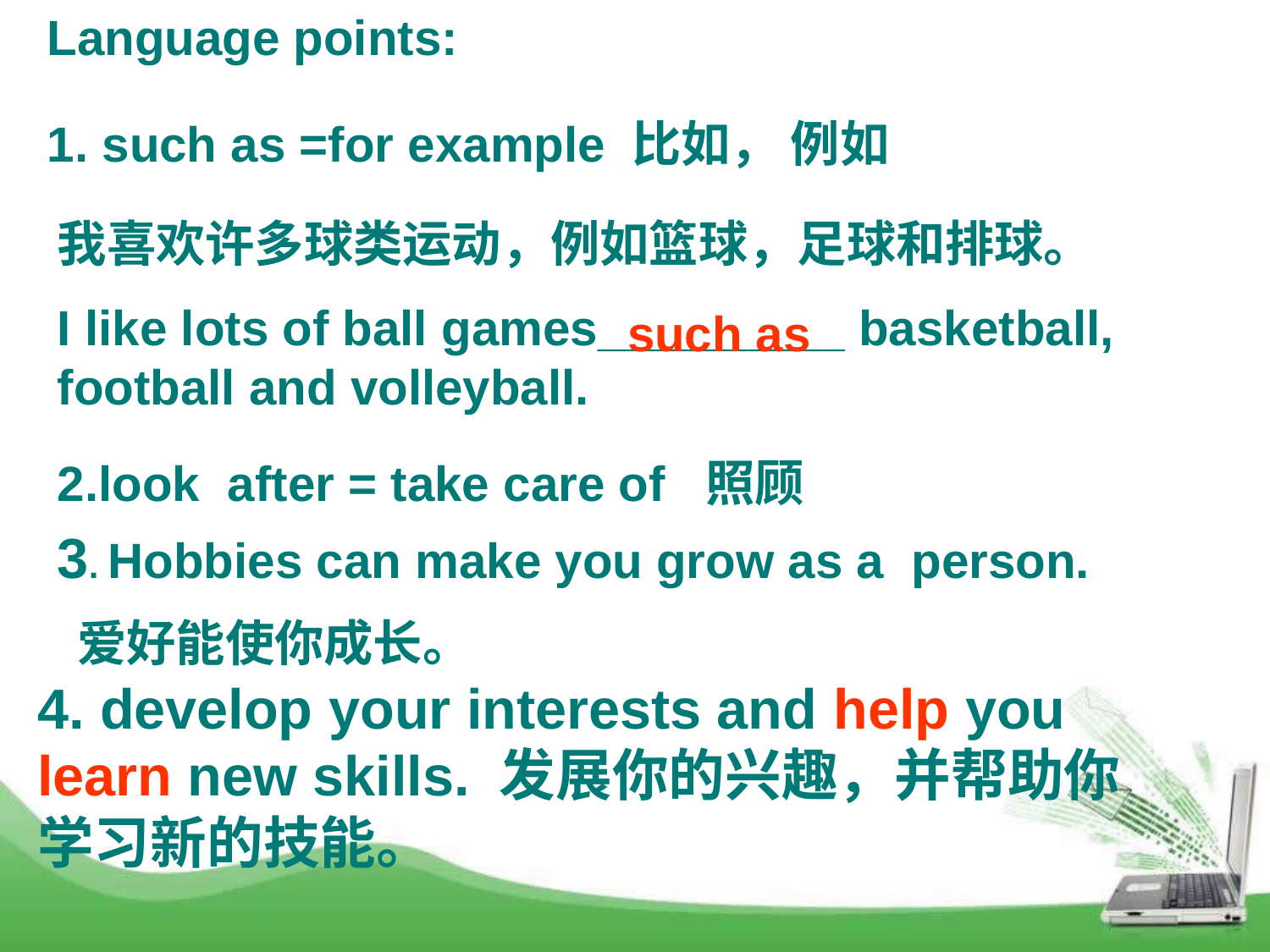

Language points:
1. such as =for example 比如， 例如
我喜欢许多球类运动，例如篮球，足球和排球。
I like lots of ball games_________ basketball, football and volleyball.
such as
2.look  after = take care of  照顾
3. Hobbies can make you grow as a  person.
爱好能使你成长。
4. develop your interests and help you learn new skills. 发展你的兴趣，并帮助你学习新的技能。